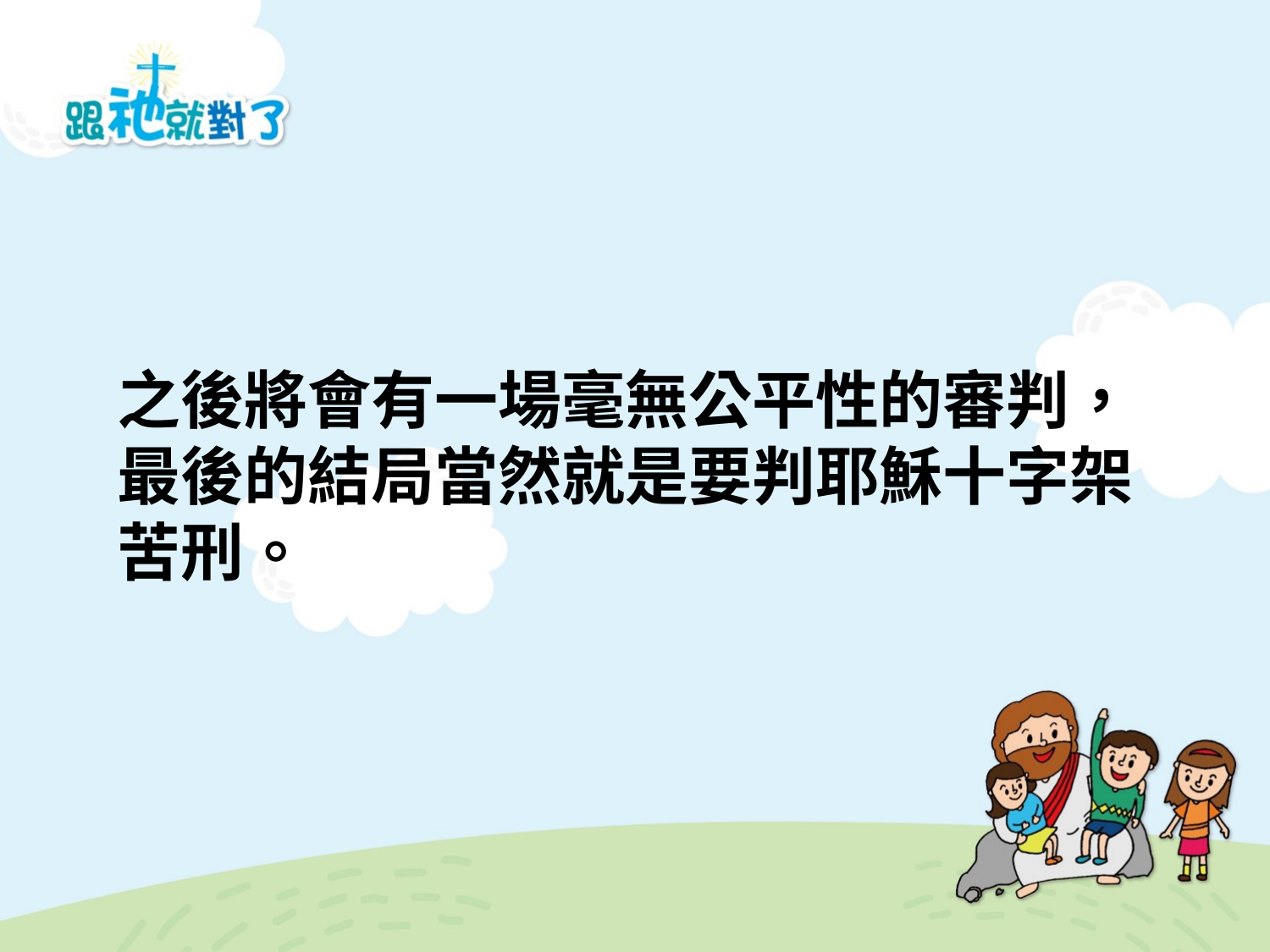

之後將會有一場毫無公平性的審判，最後的結局當然就是要判耶穌十字架苦刑。